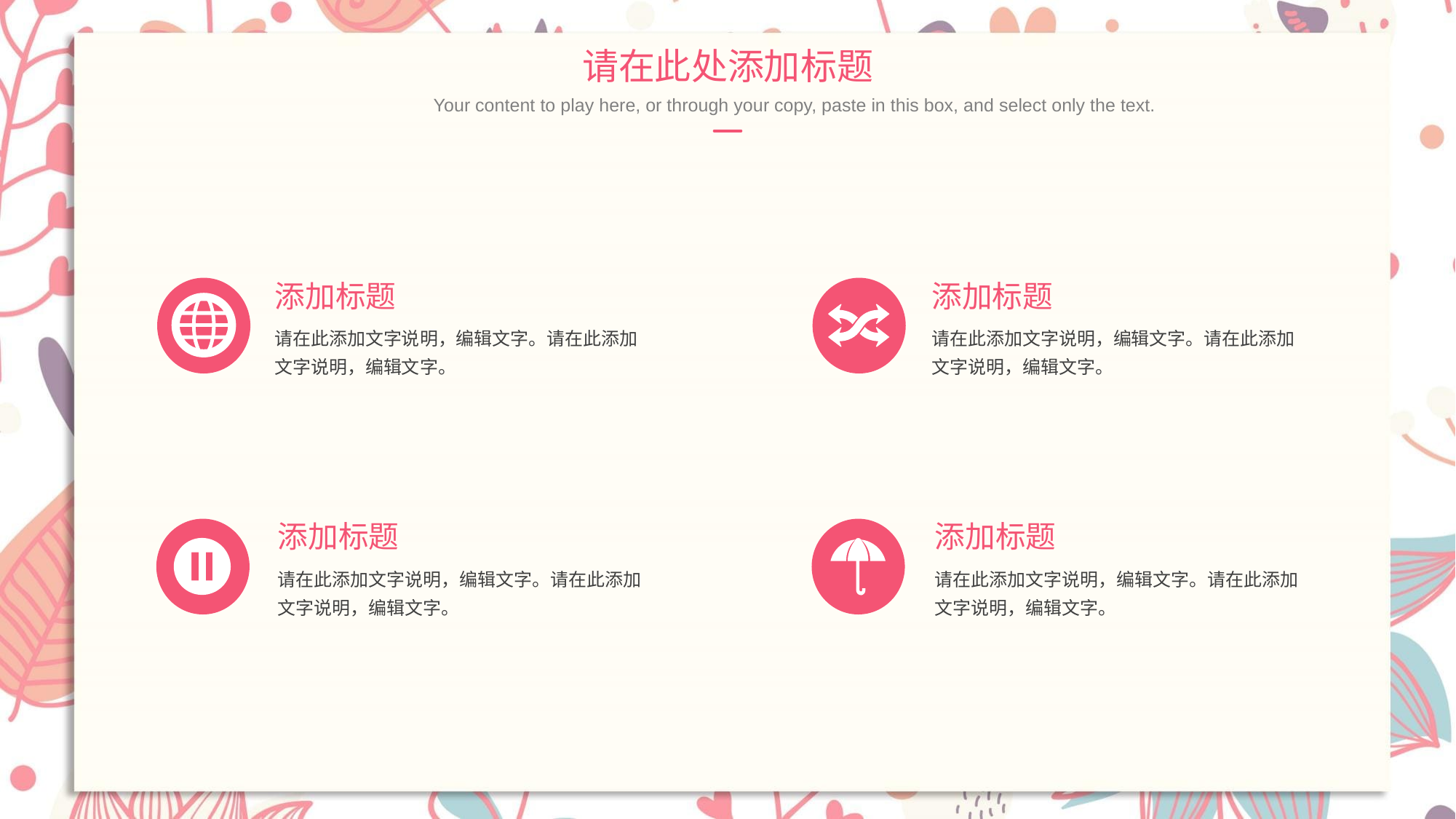

请在此处添加标题
Your content to play here, or through your copy, paste in this box, and select only the text.
添加标题
添加标题

请在此添加文字说明，编辑文字。请在此添加文字说明，编辑文字。
请在此添加文字说明，编辑文字。请在此添加文字说明，编辑文字。
添加标题
添加标题

请在此添加文字说明，编辑文字。请在此添加文字说明，编辑文字。
请在此添加文字说明，编辑文字。请在此添加文字说明，编辑文字。